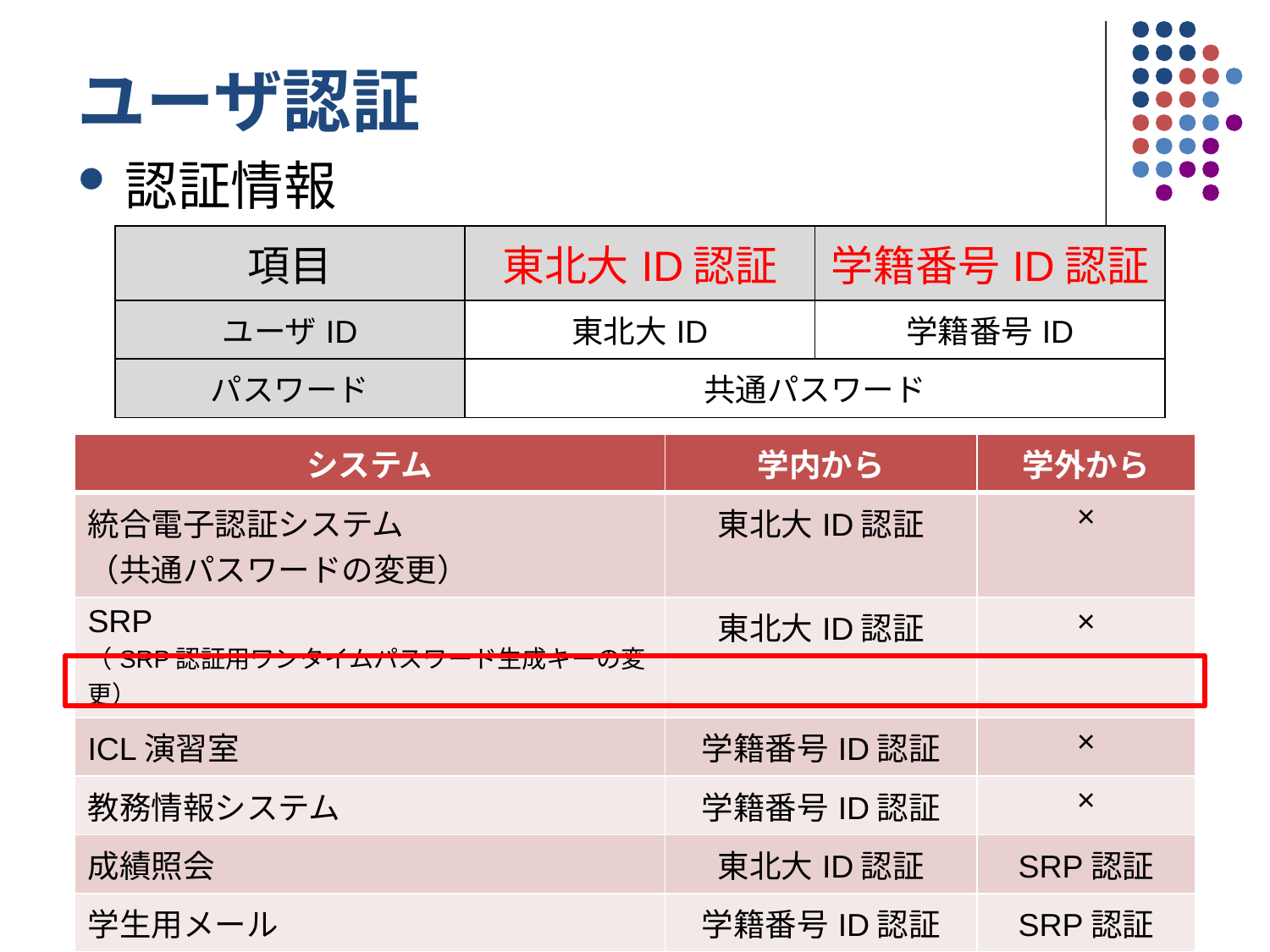

# ユーザ認証
認証情報
| 項目 | 東北大ID認証 | 学籍番号ID認証 |
| --- | --- | --- |
| ユーザID | 東北大ID | 学籍番号ID |
| パスワード | 共通パスワード |  |
| システム | 学内から | 学外から |
| --- | --- | --- |
| 統合電子認証システム （共通パスワードの変更） | 東北大ID認証 | × |
| SRP （SRP認証用ワンタイムパスワード生成キーの変更） | 東北大ID認証 | × |
| ICL演習室 | 学籍番号ID認証 | × |
| 教務情報システム | 学籍番号ID認証 | × |
| 成績照会 | 東北大ID認証 | SRP認証 |
| 学生用メール | 学籍番号ID認証 | SRP認証 |
| 東北大学ポータルサイト | 東北大ID認証 | SRP認証 |

19